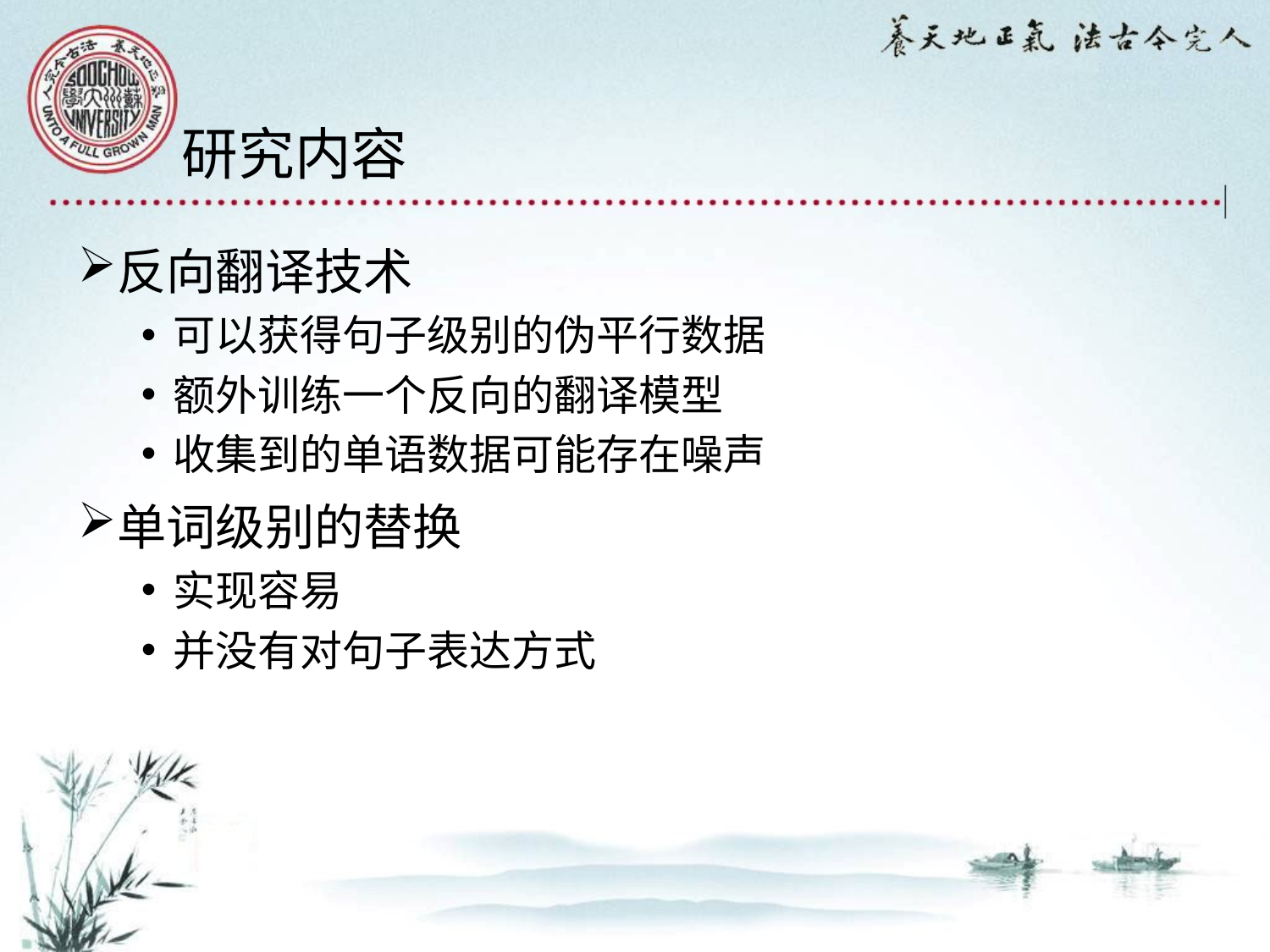

研究内容
反向翻译技术
可以获得句子级别的伪平行数据
额外训练一个反向的翻译模型
收集到的单语数据可能存在噪声
单词级别的替换
实现容易
并没有对句子表达方式